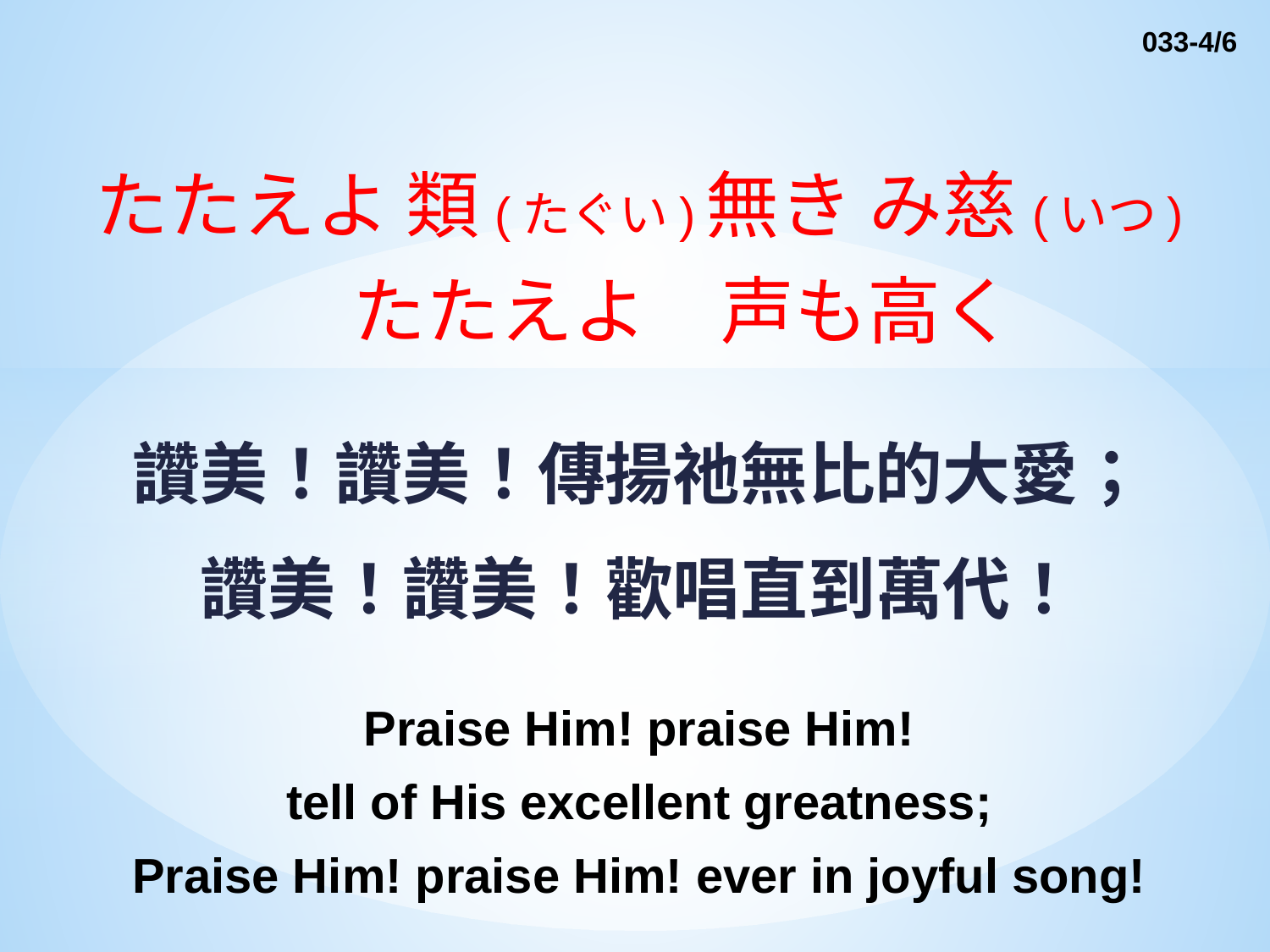

033-4/6
たたえよ 類(たぐい)無き み慈(いつ)
　 たたえよ　声も高く
讚美！讚美！傳揚祂無比的大愛；
讚美！讚美！歡唱直到萬代！

Praise Him! praise Him!
tell of His excellent greatness;
Praise Him! praise Him! ever in joyful song!